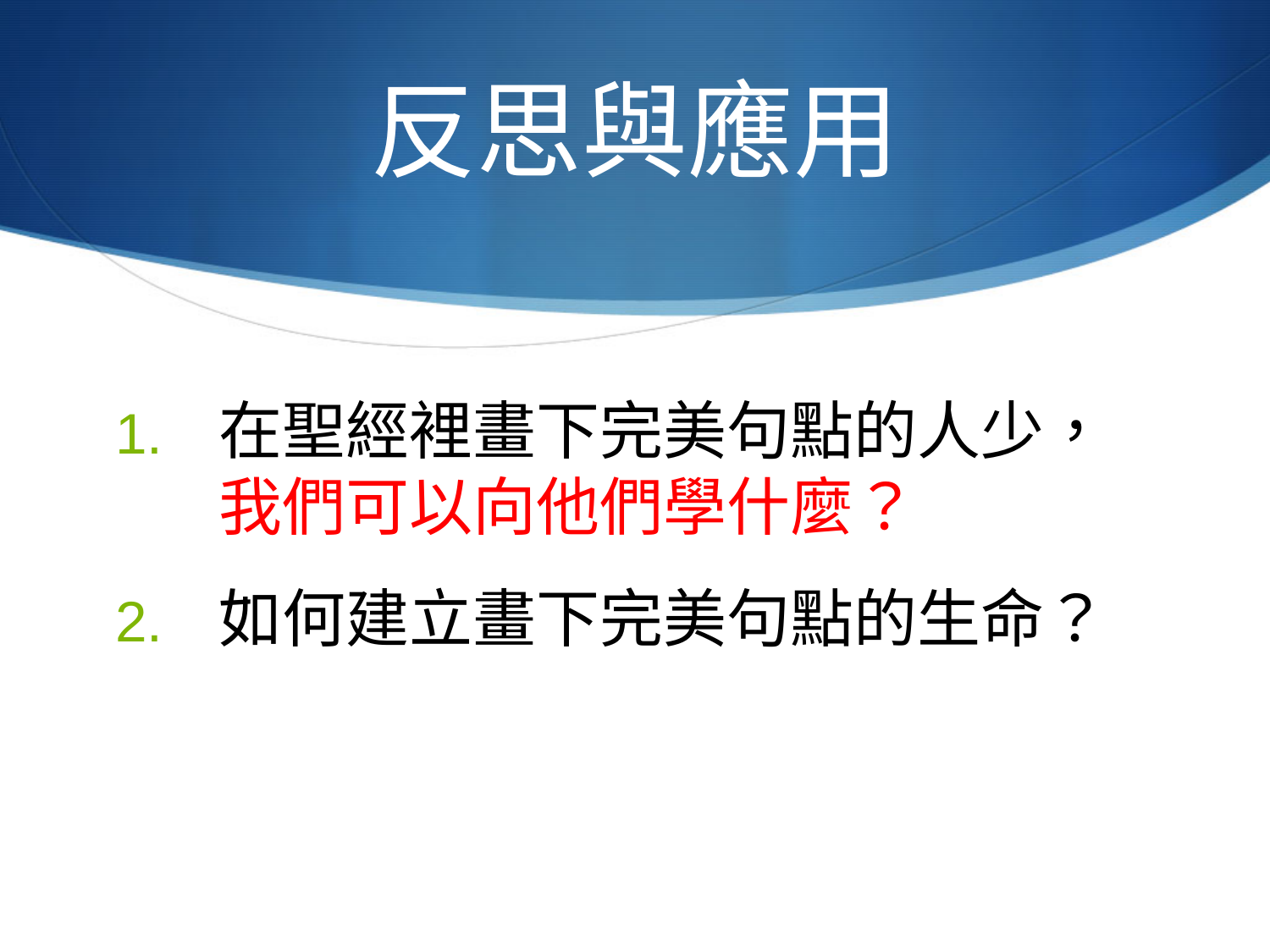

# 反思與應用
在聖經裡畫下完美句點的人少，我們可以向他們學什麼？
如何建立畫下完美句點的生命？